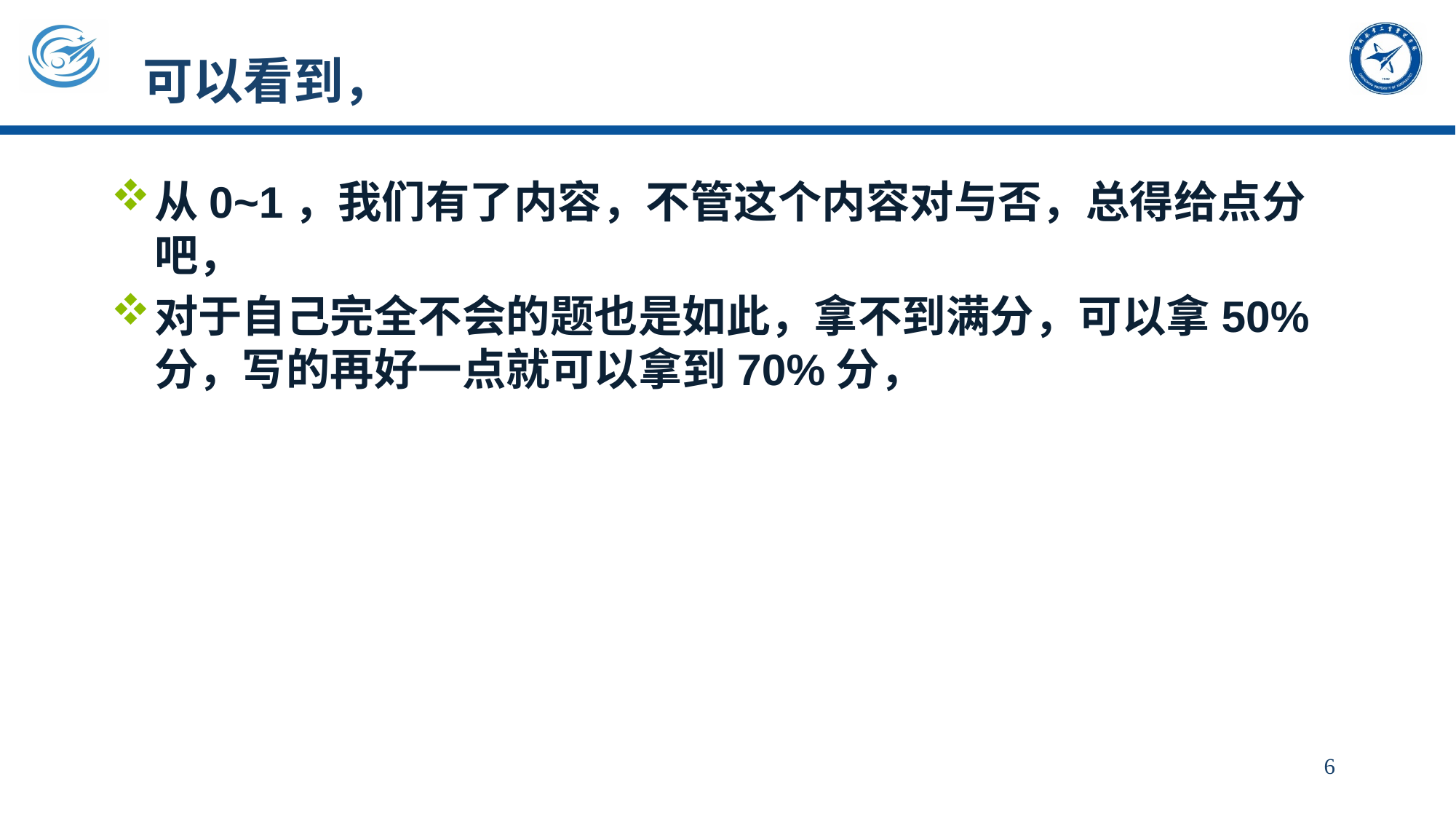

# 可以看到，
从0~1，我们有了内容，不管这个内容对与否，总得给点分吧，
对于自己完全不会的题也是如此，拿不到满分，可以拿50%分，写的再好一点就可以拿到70%分，
6